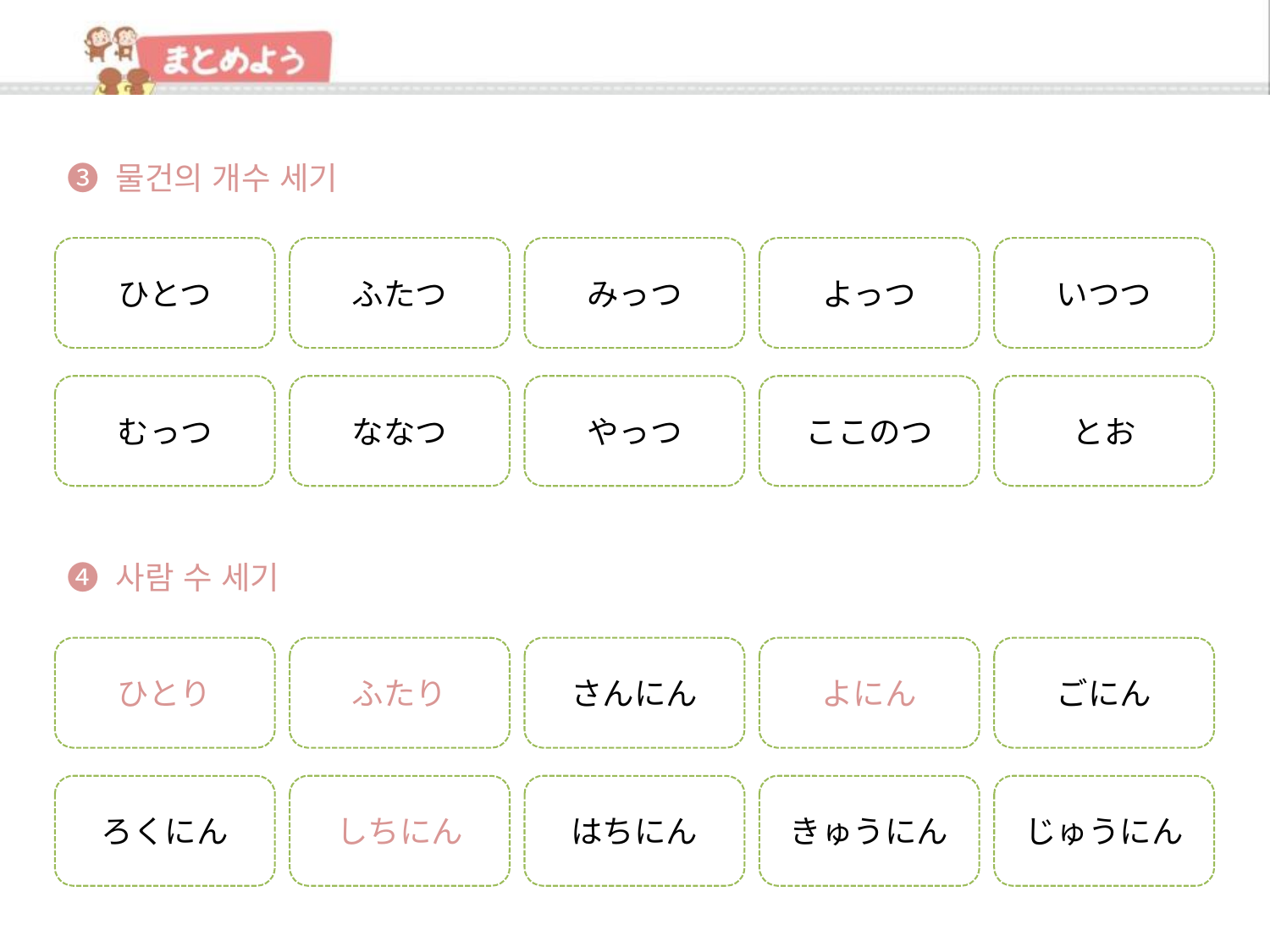

➌ 물건의 개수 세기
ひとつ
ふたつ
みっつ
よっつ
いつつ
むっつ
ななつ
やっつ
ここのつ
とお
➍ 사람 수 세기
ひとり
ふたり
さんにん
よにん
ごにん
ろくにん
しちにん
はちにん
きゅうにん
じゅうにん